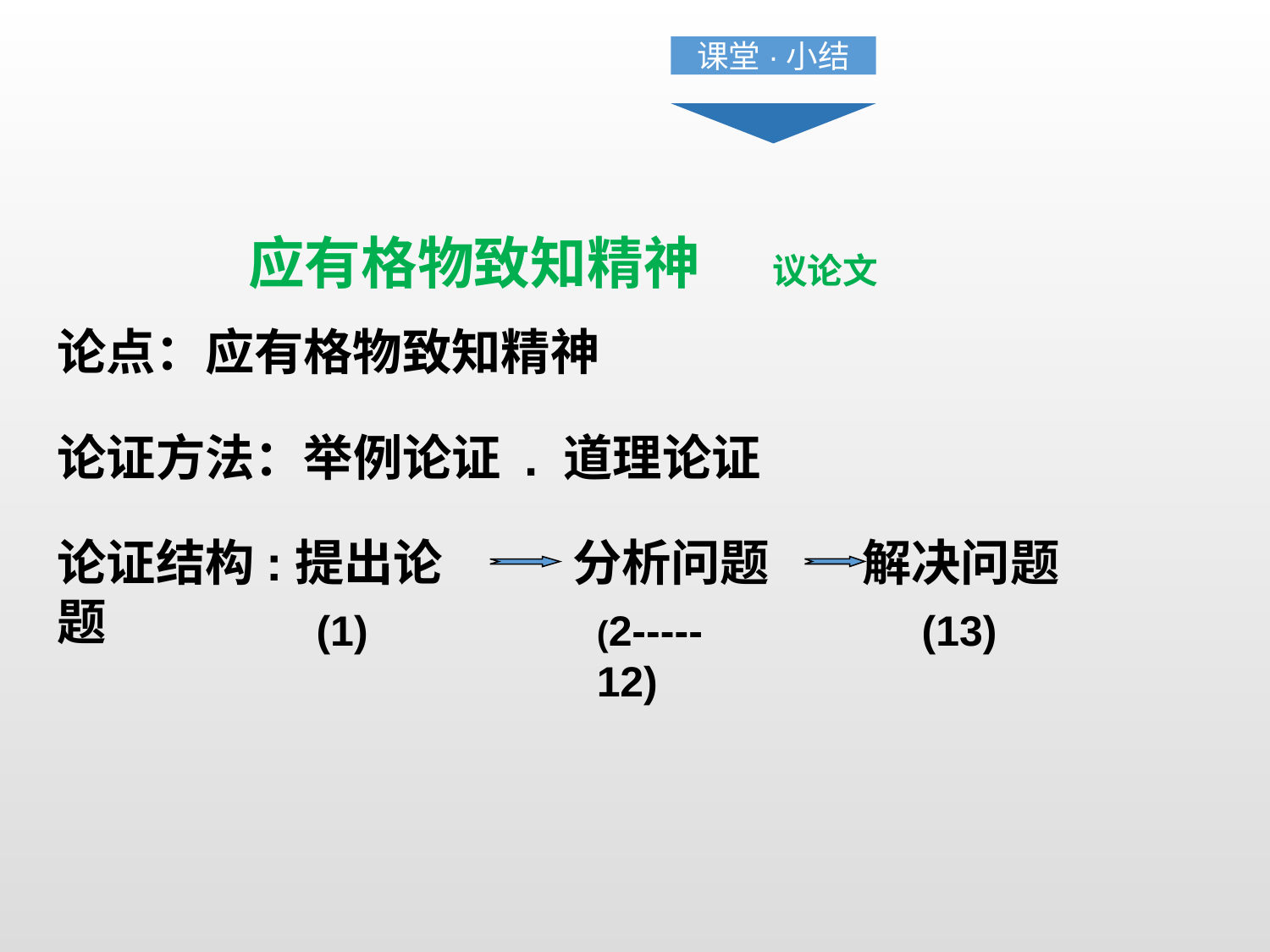

课堂·小结

          应有格物致知精神          议论文
论点：应有格物致知精神
论证方法：举例论证 . 道理论证
论证结构:提出论题
分析问题
解决问题

(13)
(1)
(2-----12)